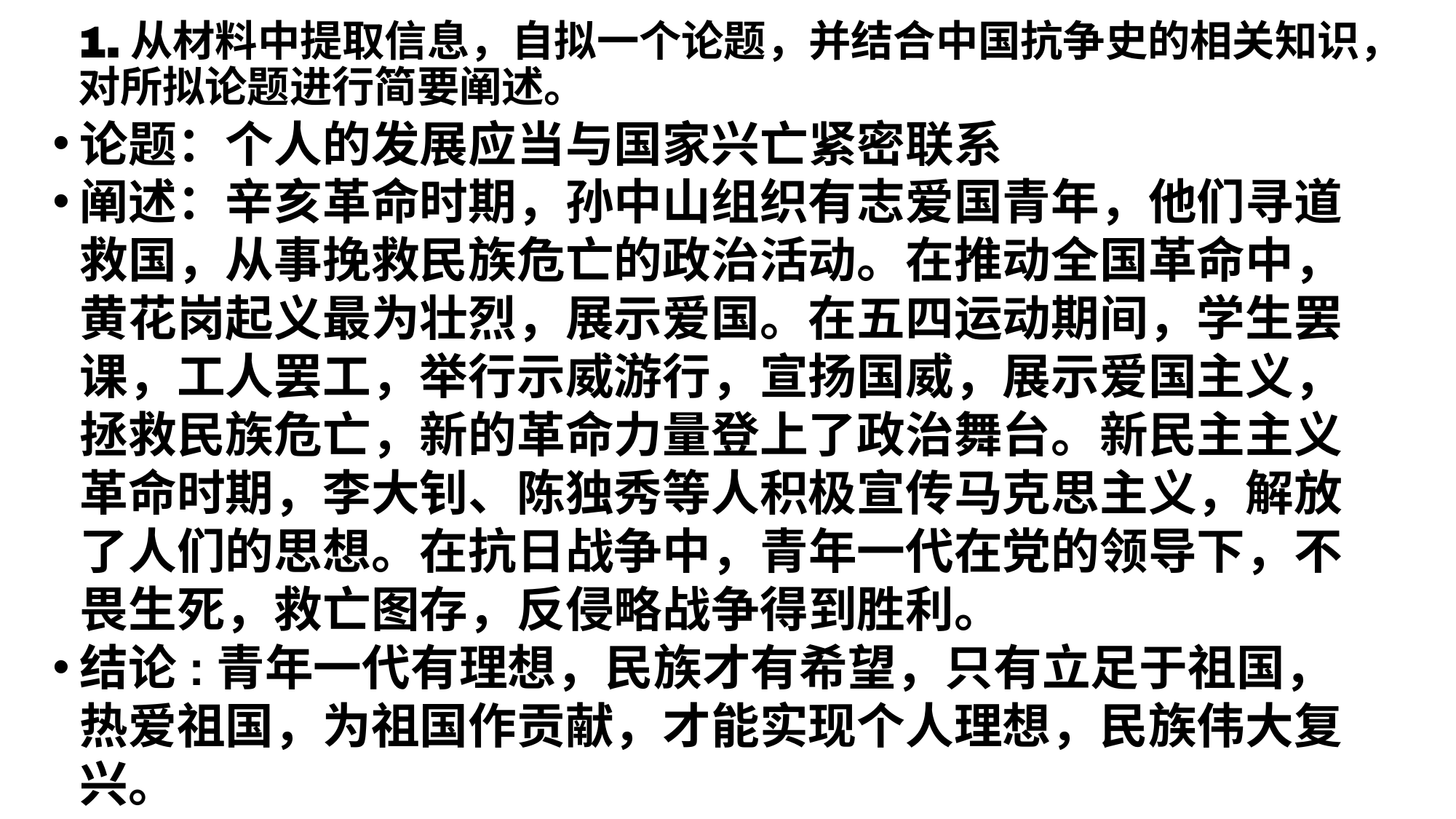

# 1.从材料中提取信息，自拟一个论题，并结合中国抗争史的相关知识，对所拟论题进行简要阐述。
论题：个人的发展应当与国家兴亡紧密联系
阐述：辛亥革命时期，孙中山组织有志爱国青年，他们寻道救国，从事挽救民族危亡的政治活动。在推动全国革命中，黄花岗起义最为壮烈，展示爱国。在五四运动期间，学生罢课，工人罢工，举行示威游行，宣扬国威，展示爱国主义，拯救民族危亡，新的革命力量登上了政治舞台。新民主主义革命时期，李大钊、陈独秀等人积极宣传马克思主义，解放了人们的思想。在抗日战争中，青年一代在党的领导下，不畏生死，救亡图存，反侵略战争得到胜利。
结论:青年一代有理想，民族才有希望，只有立足于祖国，热爱祖国，为祖国作贡献，才能实现个人理想，民族伟大复兴。